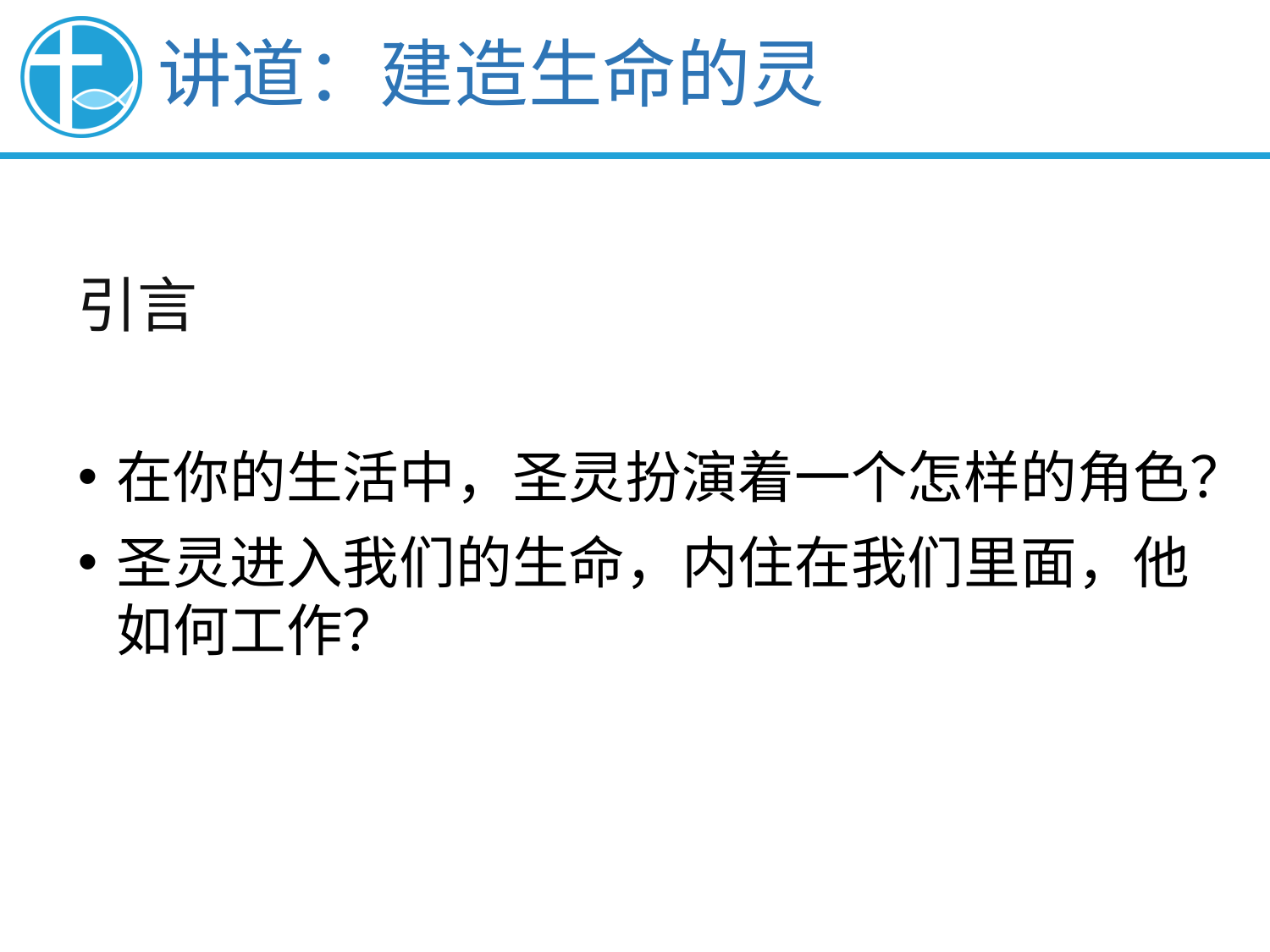

讲道：建造生命的灵
引言

在你的生活中，圣灵扮演着一个怎样的角色？
圣灵进入我们的生命，内住在我们里面，他如何工作？